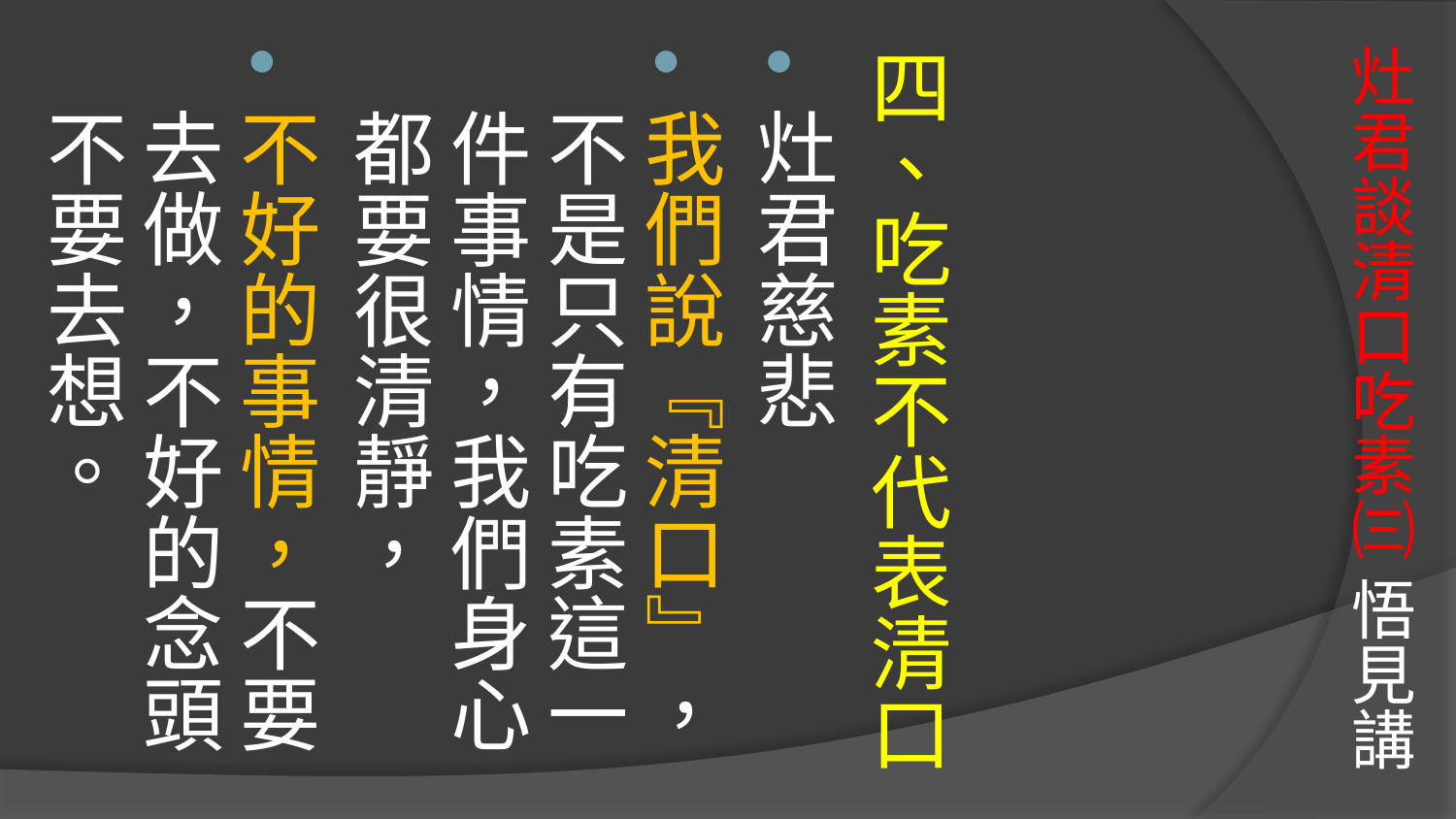

# 灶君談清口吃素㈢ 悟見講
四、吃素不代表清口
灶君慈悲
我們說『清口』，不是只有吃素這一件事情，我們身心都要很清靜，
不好的事情，不要去做，不好的念頭不要去想。